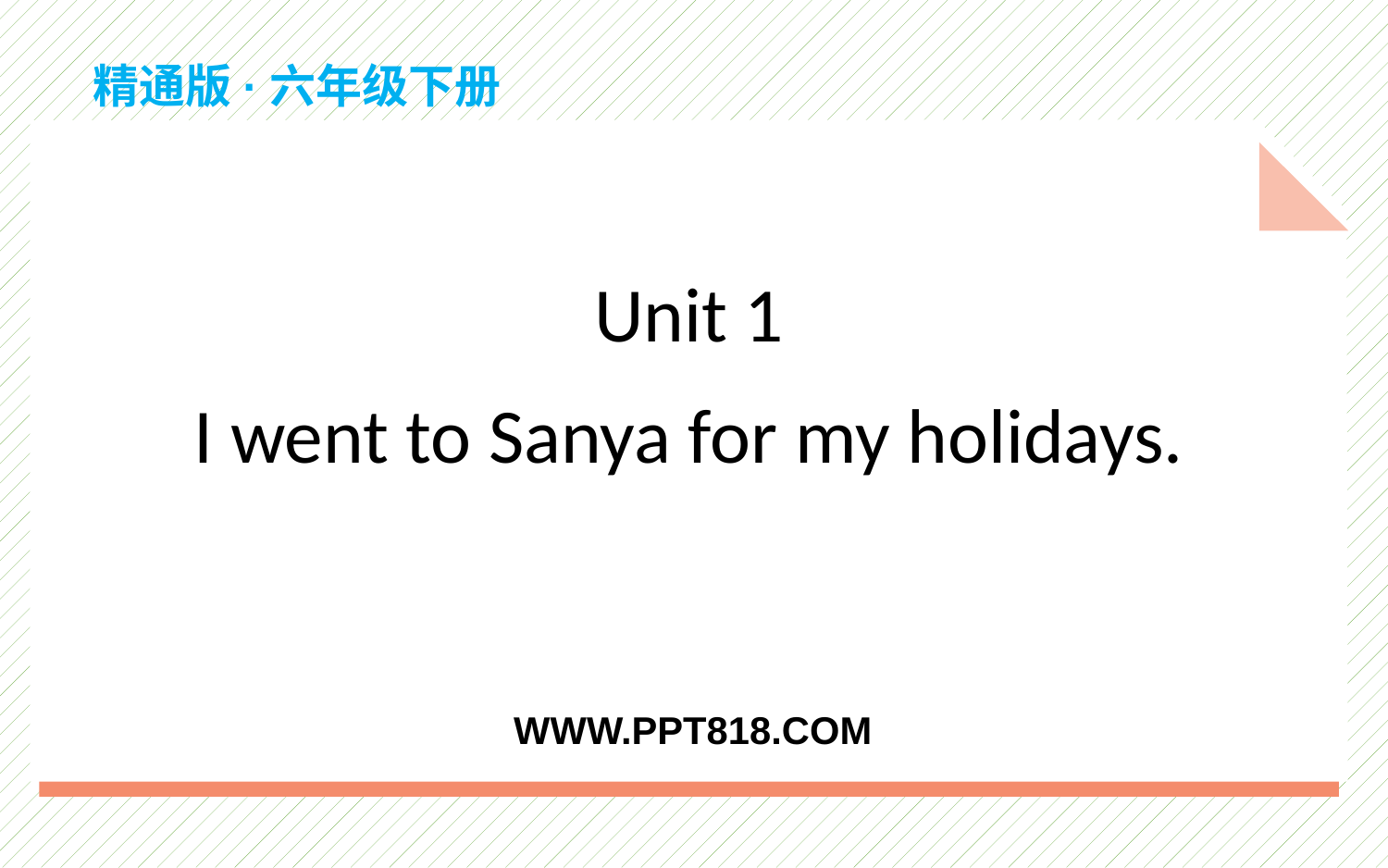

精通版·六年级下册
.

Unit 1
I went to Sanya for my holidays.
WWW.PPT818.COM